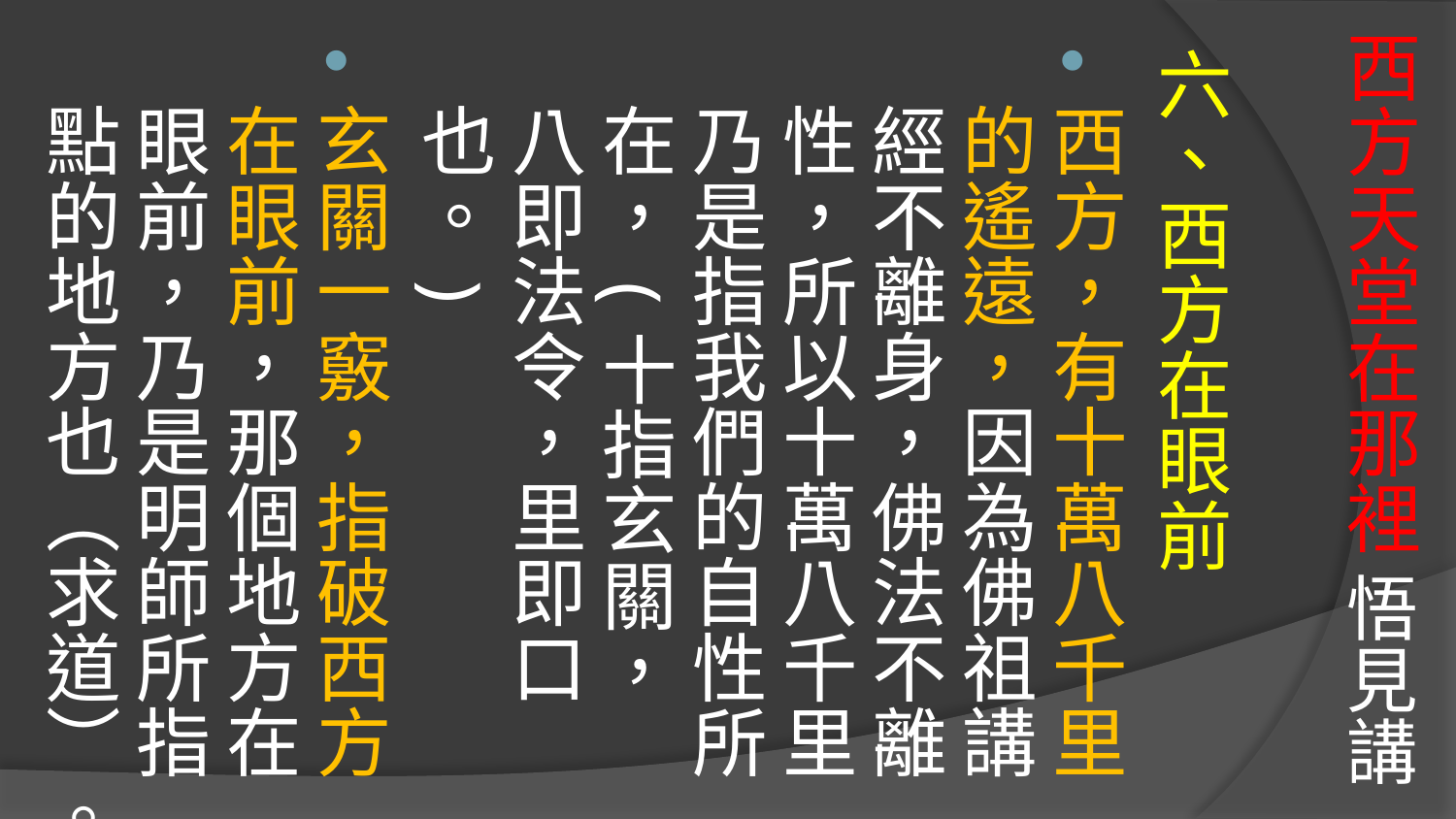

# 西方天堂在那裡 悟見講
六、西方在眼前
西方，有十萬八千里的遙遠，因為佛祖講經不離身，佛法不離性，所以十萬八千里乃是指我們的自性所在，(十指玄關，八即法令，里即口也。)
玄關一竅，指破西方在眼前，那個地方在眼前，乃是明師所指點的地方也（求道）。